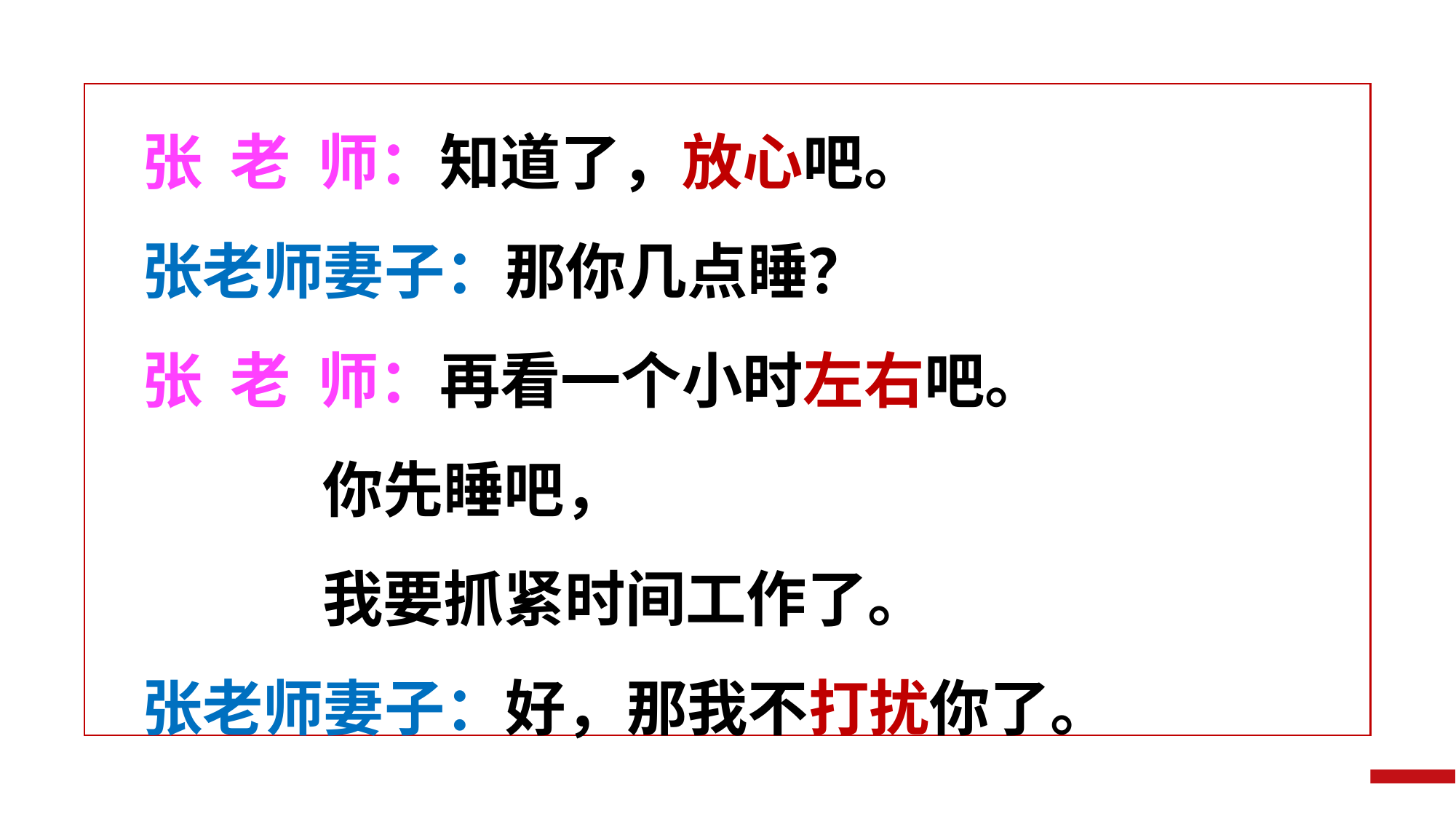

张  老  师：知道了，放心吧。
张老师妻子：那你几点睡？
张  老  师：再看一个小时左右吧。
            你先睡吧，
            我要抓紧时间工作了。
张老师妻子：好，那我不打扰你了。